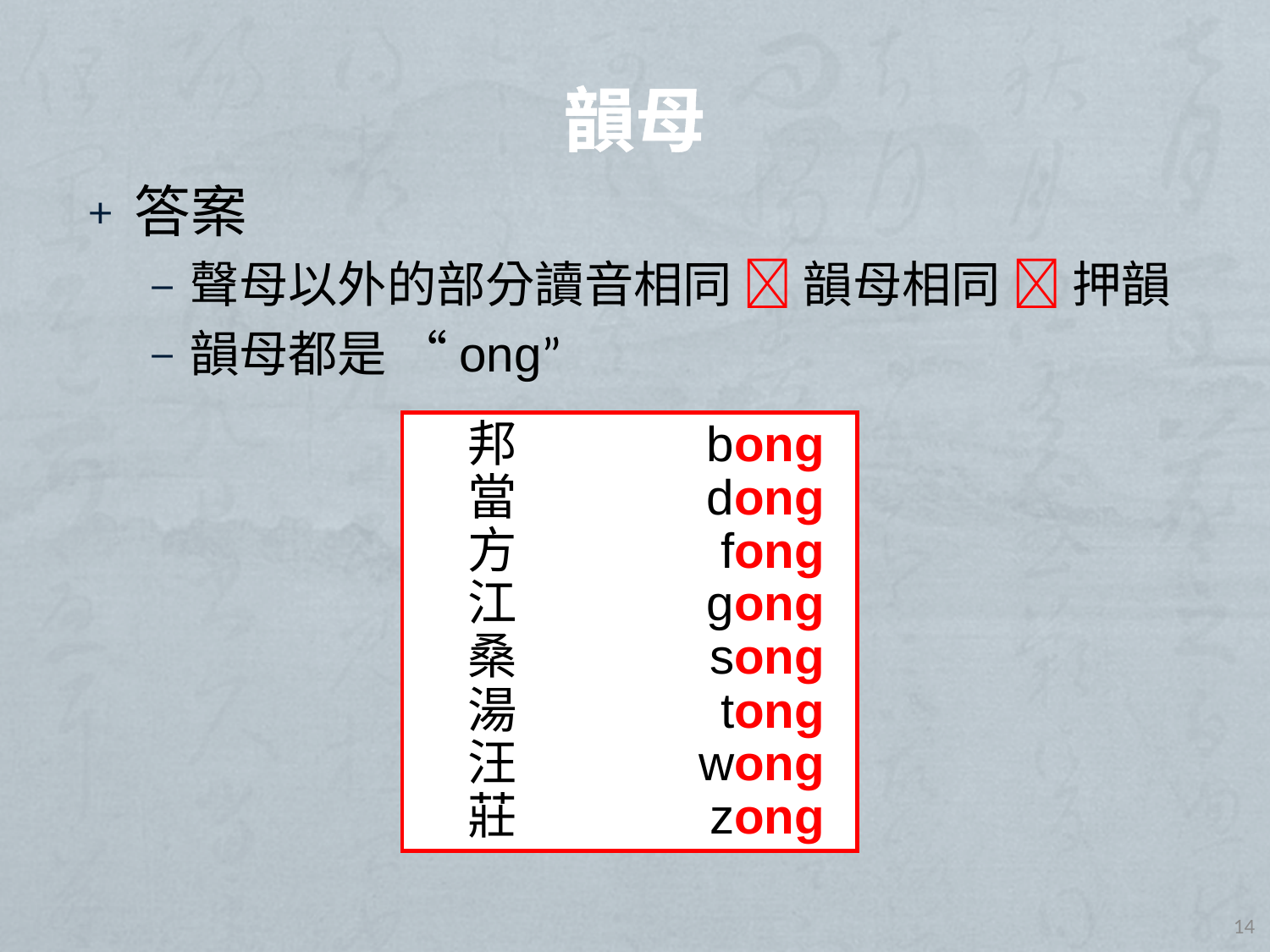

# 韻母
答案
聲母以外的部分讀音相同 ⇒ 韻母相同 ⇒ 押韻
韻母都是 “ong”
邦	 bong
當	 dong
方	 fong
江	 gong
桑	 song
湯	 tong
汪	 wong
莊	 zong
14